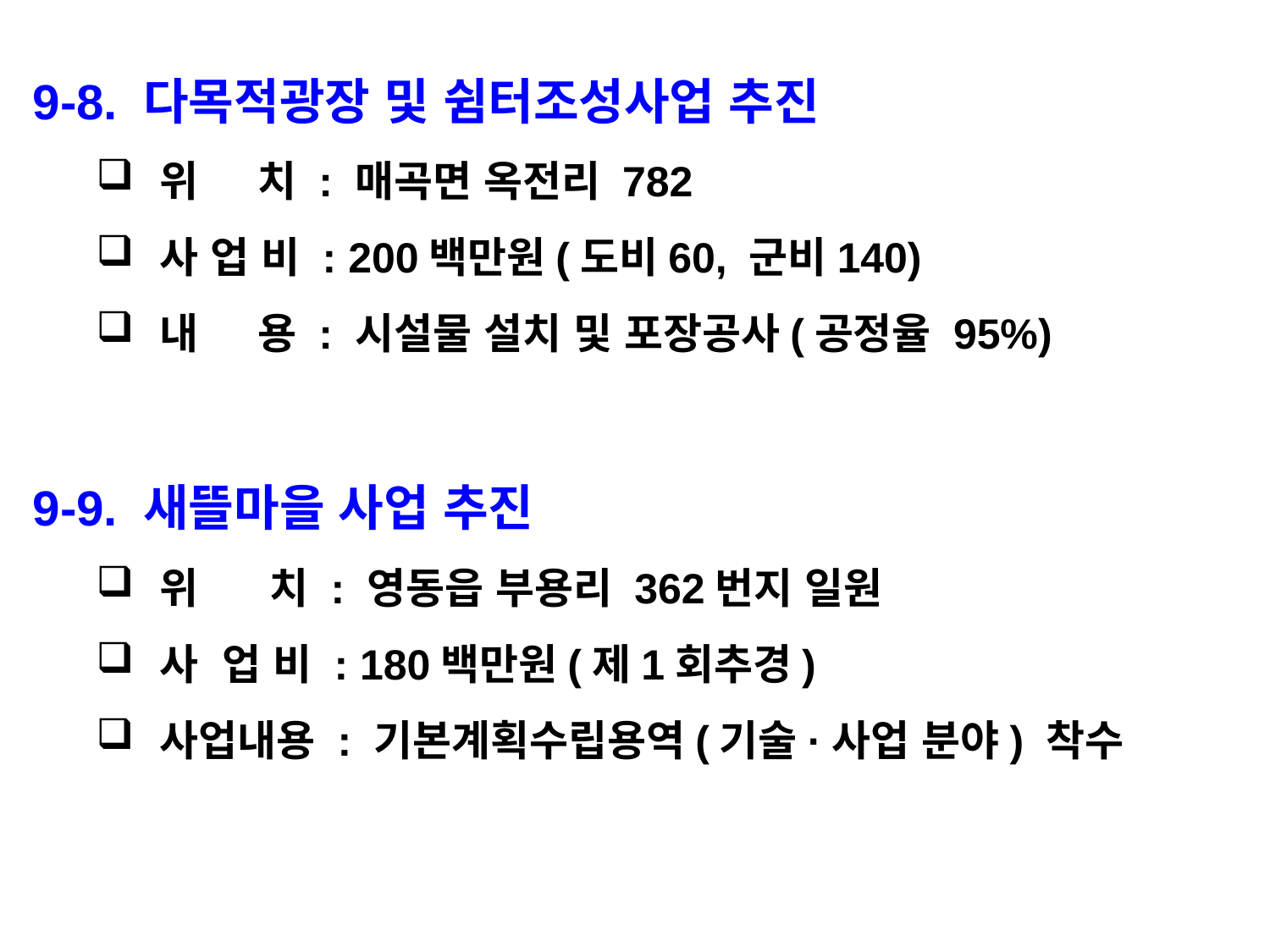

9-8. 다목적광장 및 쉼터조성사업 추진
위     치 : 매곡면 옥전리 782
사 업 비 : 200백만원(도비60, 군비140)
내     용 : 시설물 설치 및 포장공사(공정율 95%)

9-9. 새뜰마을 사업 추진
위      치 : 영동읍 부용리 362번지 일원
사  업 비 : 180백만원(제1회추경)
사업내용 : 기본계획수립용역(기술·사업 분야) 착수